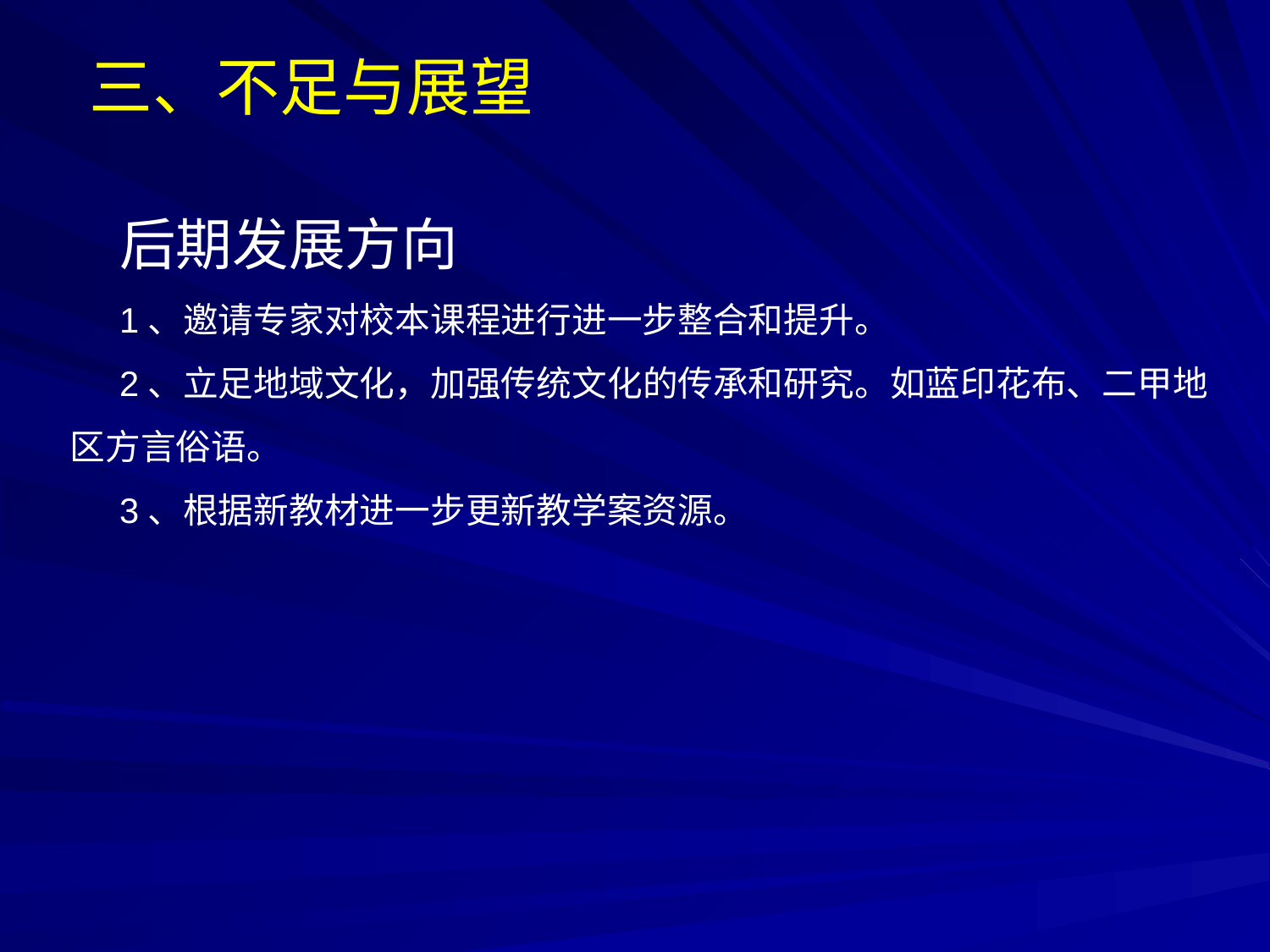

三、不足与展望
后期发展方向
1、邀请专家对校本课程进行进一步整合和提升。
2、立足地域文化，加强传统文化的传承和研究。如蓝印花布、二甲地区方言俗语。
3、根据新教材进一步更新教学案资源。